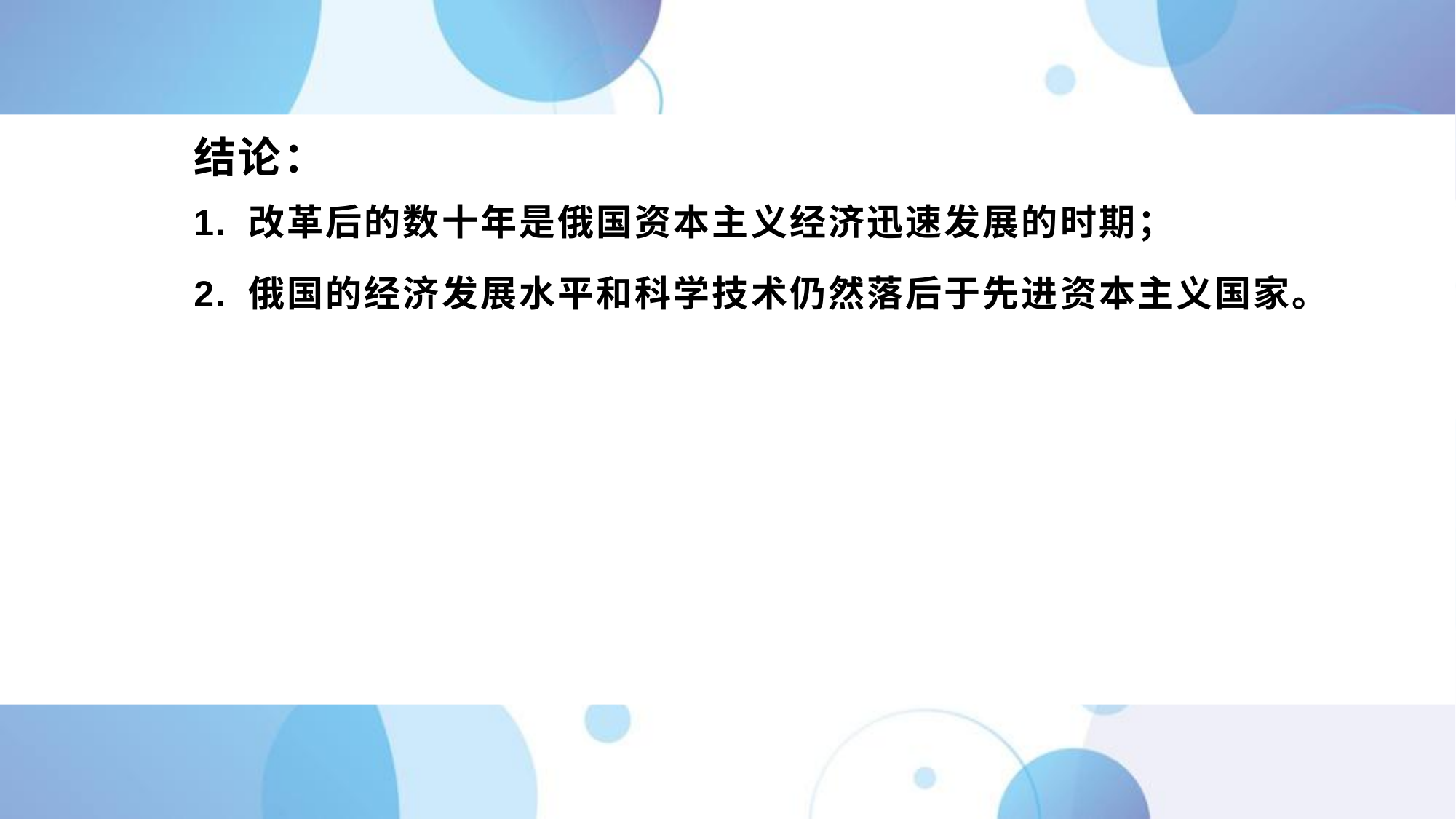

# 结论：
改革后的数十年是俄国资本主义经济迅速发展的时期；
俄国的经济发展水平和科学技术仍然落后于先进资本主义国家。